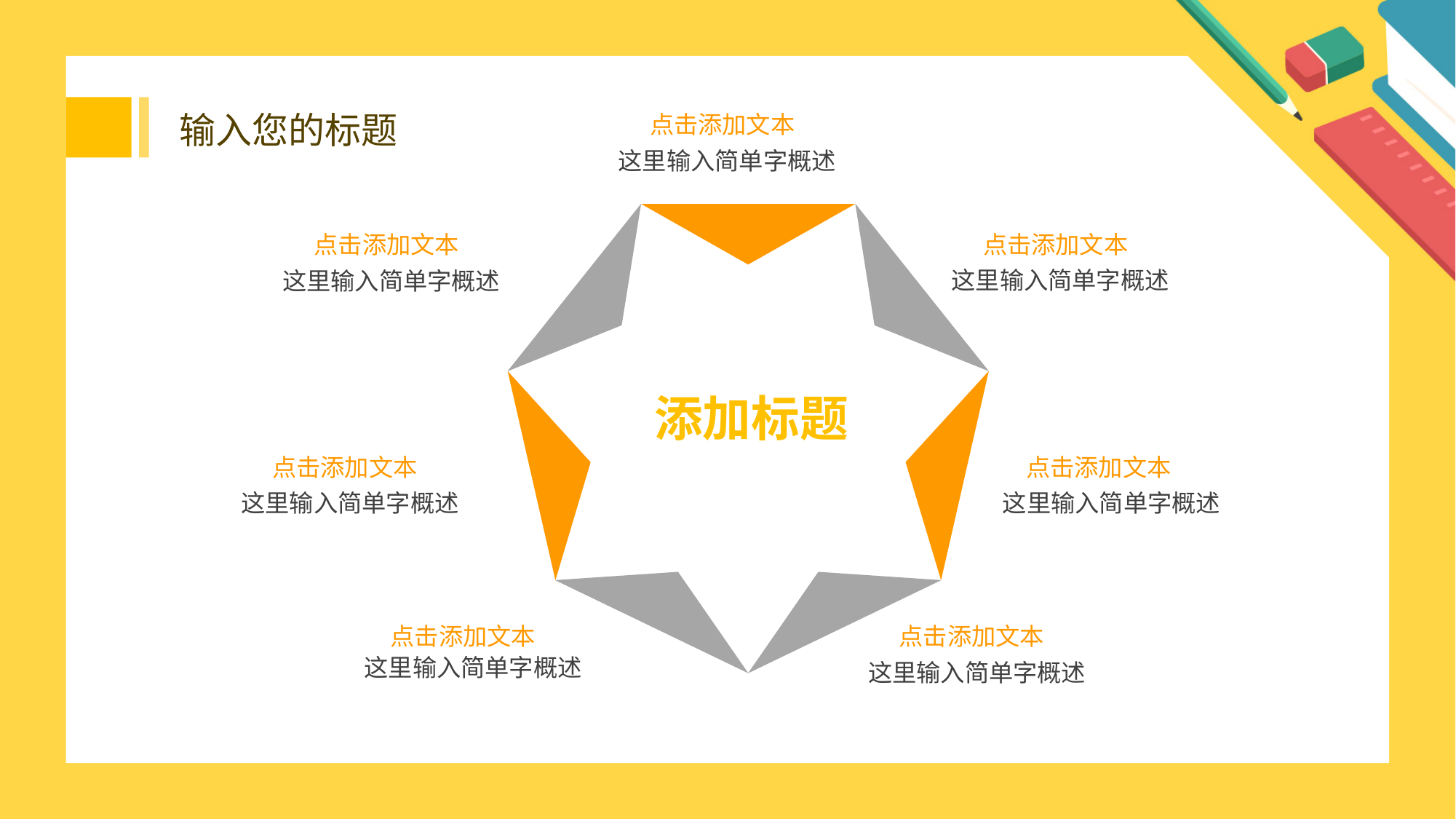

输入您的标题
点击添加文本
这里输入简单字概述

添加标题

点击添加文本
这里输入简单字概述
点击添加文本
这里输入简单字概述
点击添加文本
这里输入简单字概述
点击添加文本
这里输入简单字概述
点击添加文本
这里输入简单字概述
点击添加文本
这里输入简单字概述